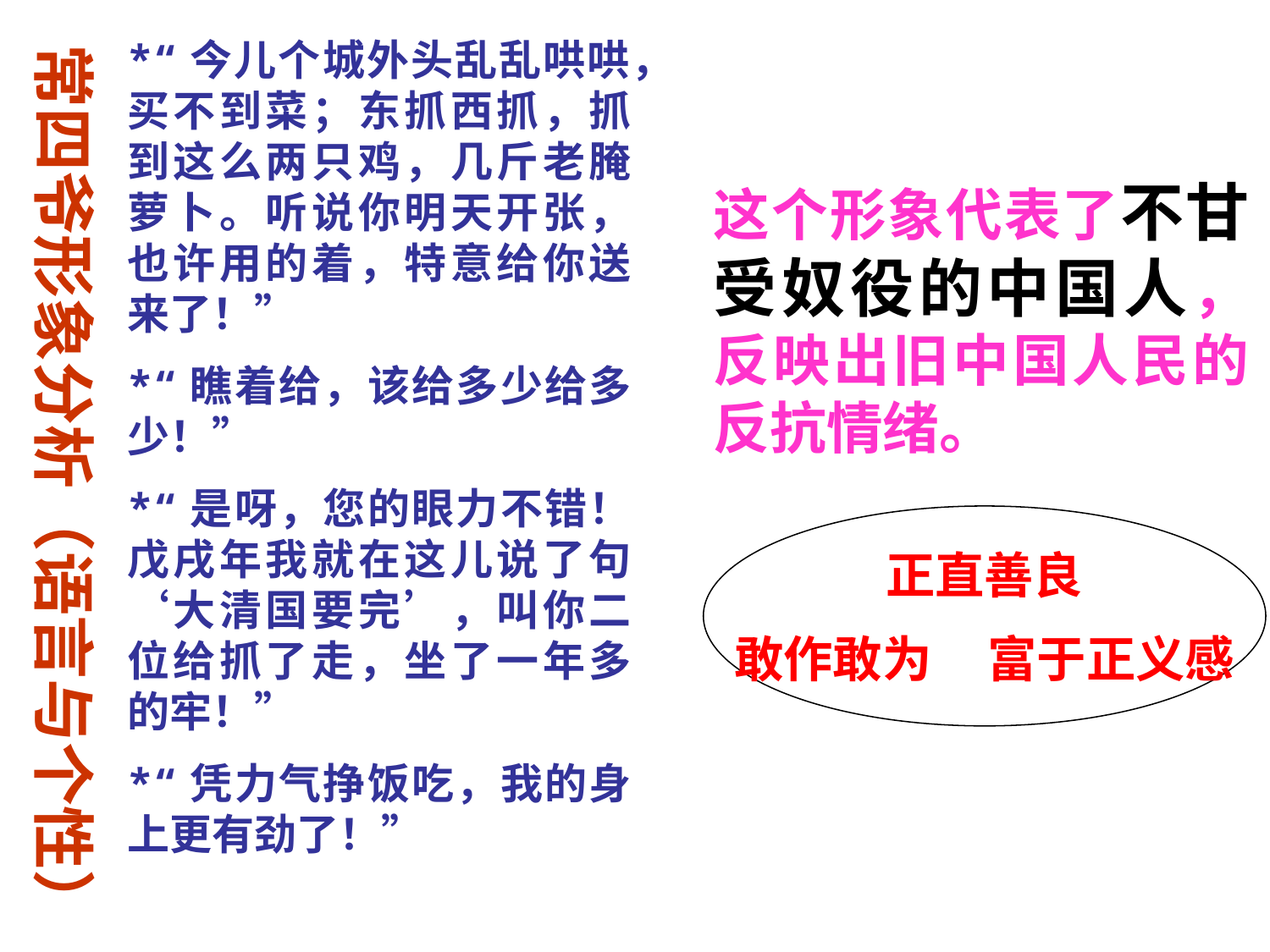

*“今儿个城外头乱乱哄哄，买不到菜；东抓西抓，抓到这么两只鸡，几斤老腌萝卜。听说你明天开张，也许用的着，特意给你送来了！”
*“瞧着给，该给多少给多少！”
*“是呀，您的眼力不错！戊戌年我就在这儿说了句‘大清国要完’，叫你二位给抓了走，坐了一年多的牢！”
*“凭力气挣饭吃，我的身上更有劲了！”
常四爷形象分析（语言与个性）
这个形象代表了不甘受奴役的中国人，反映出旧中国人民的反抗情绪。
正直善良
敢作敢为     富于正义感